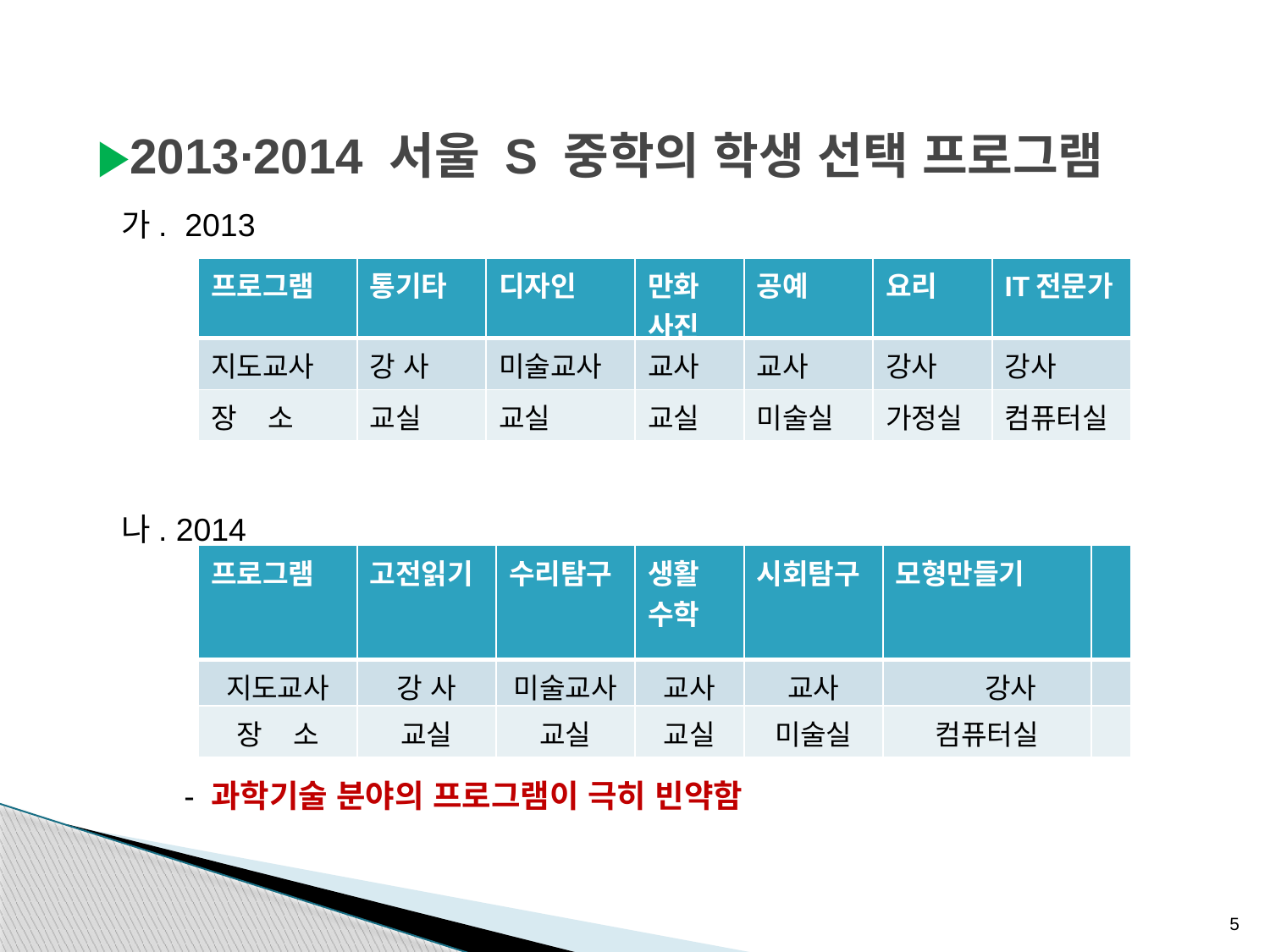

▶2013∙2014 서울 S 중학의 학생 선택 프로그램
가.  2013

나. 2014

       - 과학기술 분야의 프로그램이 극히 빈약함
| 프로그램 | 통기타 | 디자인 | 만화 사진 | 공예 | 요리 | IT전문가 |
| --- | --- | --- | --- | --- | --- | --- |
| 지도교사 | 강 사 | 미술교사 | 교사 | 교사 | 강사 | 강사 |
| 장 소 | 교실 | 교실 | 교실 | 미술실 | 가정실 | 컴퓨터실 |
| 프로그램 | 고전읽기 | 수리탐구 | 생활 수학 | 시회탐구 | 모형만들기 |  |
| --- | --- | --- | --- | --- | --- | --- |
| 지도교사 | 강 사 | 미술교사 | 교사 | 교사 | 강사 |  |
| 장 소 | 교실 | 교실 | 교실 | 미술실 | 컴퓨터실 |  |
5